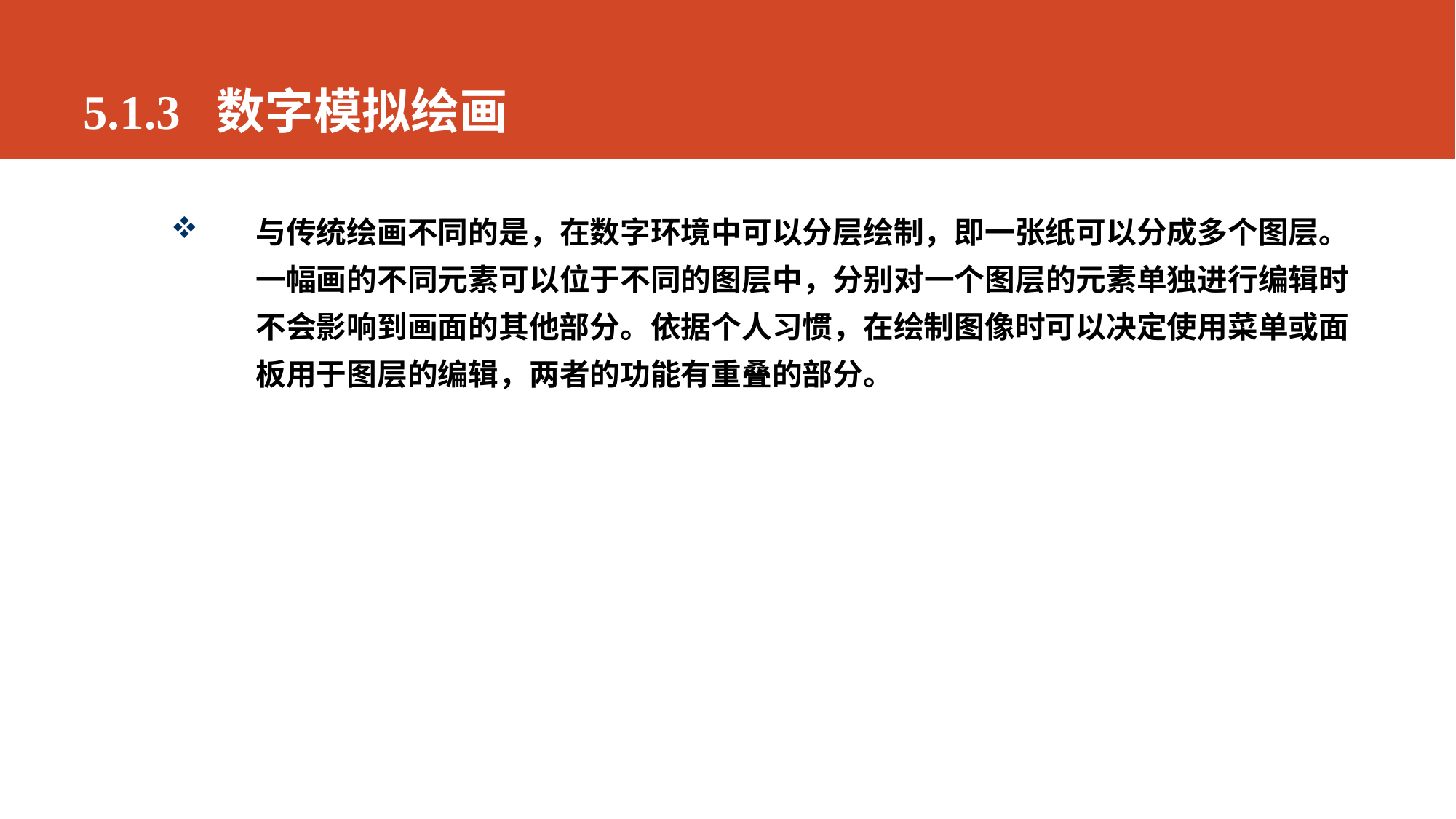

# 5.1.3  数字模拟绘画
与传统绘画不同的是，在数字环境中可以分层绘制，即一张纸可以分成多个图层。一幅画的不同元素可以位于不同的图层中，分别对一个图层的元素单独进行编辑时不会影响到画面的其他部分。依据个人习惯，在绘制图像时可以决定使用菜单或面板用于图层的编辑，两者的功能有重叠的部分。